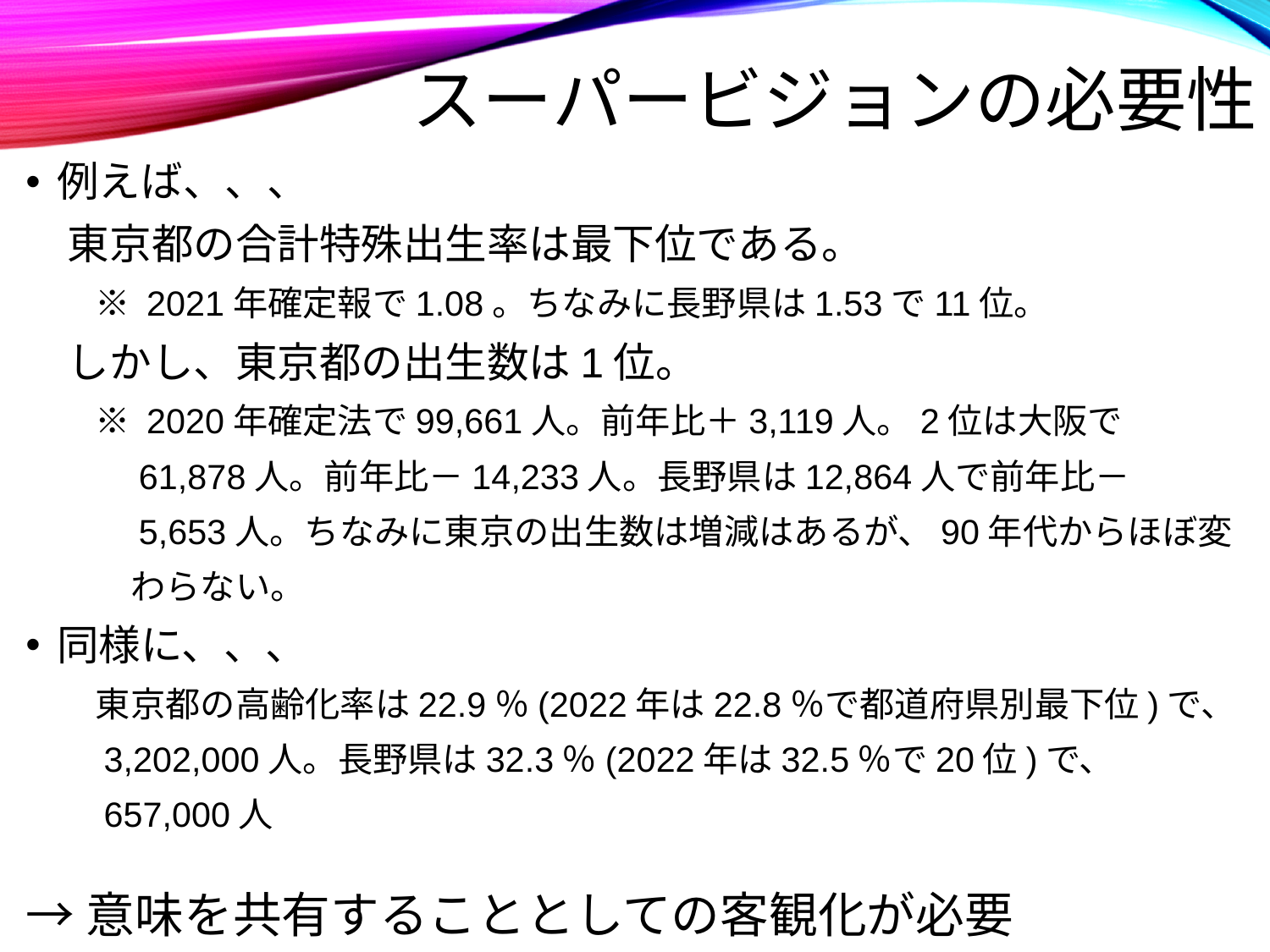

# スーパービジョンの必要性
例えば、、、
　東京都の合計特殊出生率は最下位である。
　　※ 2021年確定報で1.08。ちなみに長野県は1.53で11位。
　しかし、東京都の出生数は1位。
　　※ 2020年確定法で99,661人。前年比＋3,119人。2位は大阪で
　　　61,878人。前年比－14,233人。長野県は12,864人で前年比－
　　　5,653人。ちなみに東京の出生数は増減はあるが、90年代からほぼ変
　　　わらない。
同様に、、、
　　東京都の高齢化率は22.9％(2022年は22.8％で都道府県別最下位)で、
　　3,202,000人。長野県は32.3％(2022年は32.5％で20位)で、
　　657,000人

→意味を共有することとしての客観化が必要